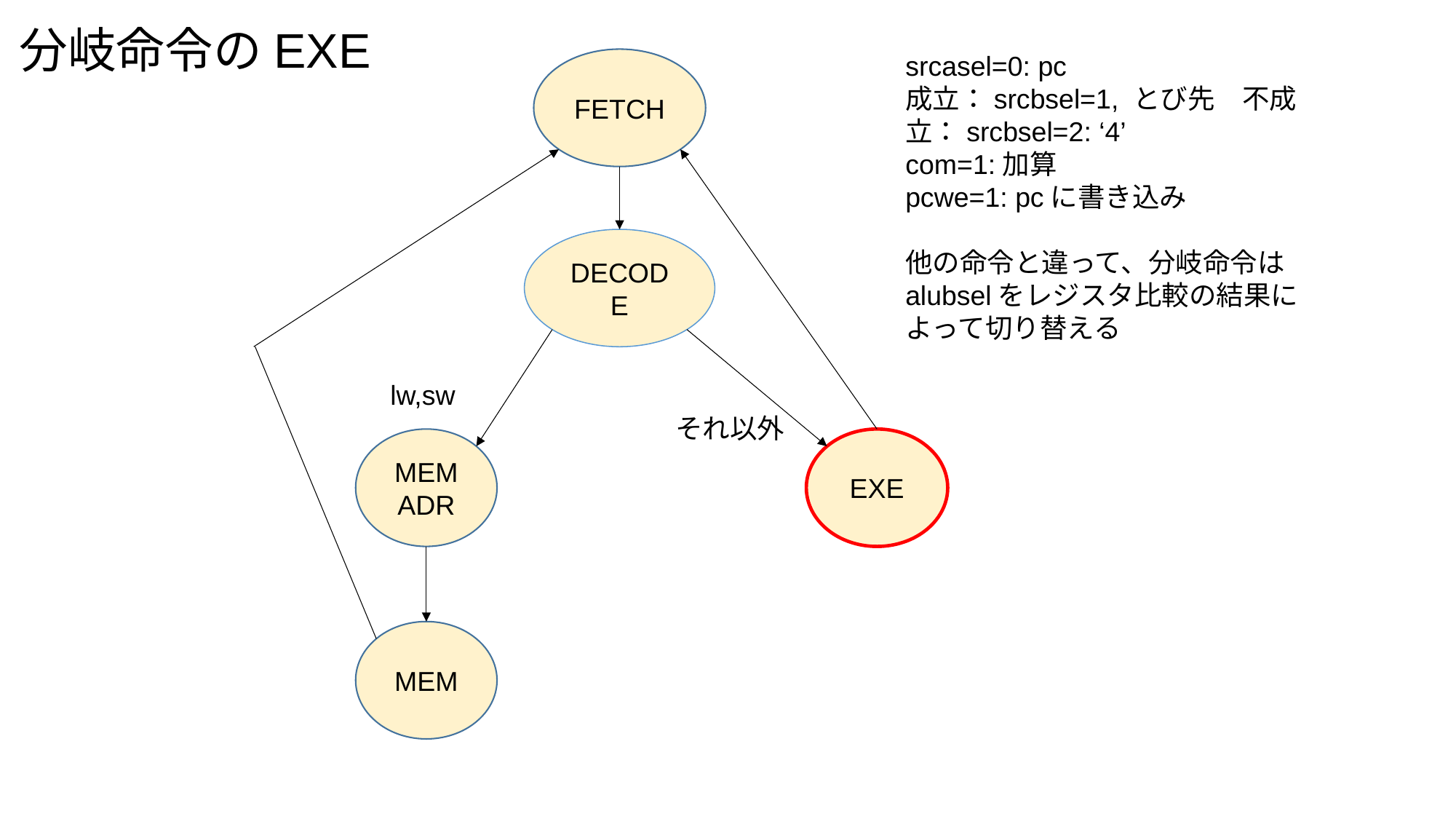

分岐命令のEXE
srcasel=0: pc
成立：srcbsel=1, とび先　不成立：srcbsel=2: ‘4’
com=1:加算
pcwe=1: pcに書き込み

他の命令と違って、分岐命令はalubselをレジスタ比較の結果によって切り替える
FETCH
DECODE
lw,sw
それ以外
MEMADR
EXE
MEM